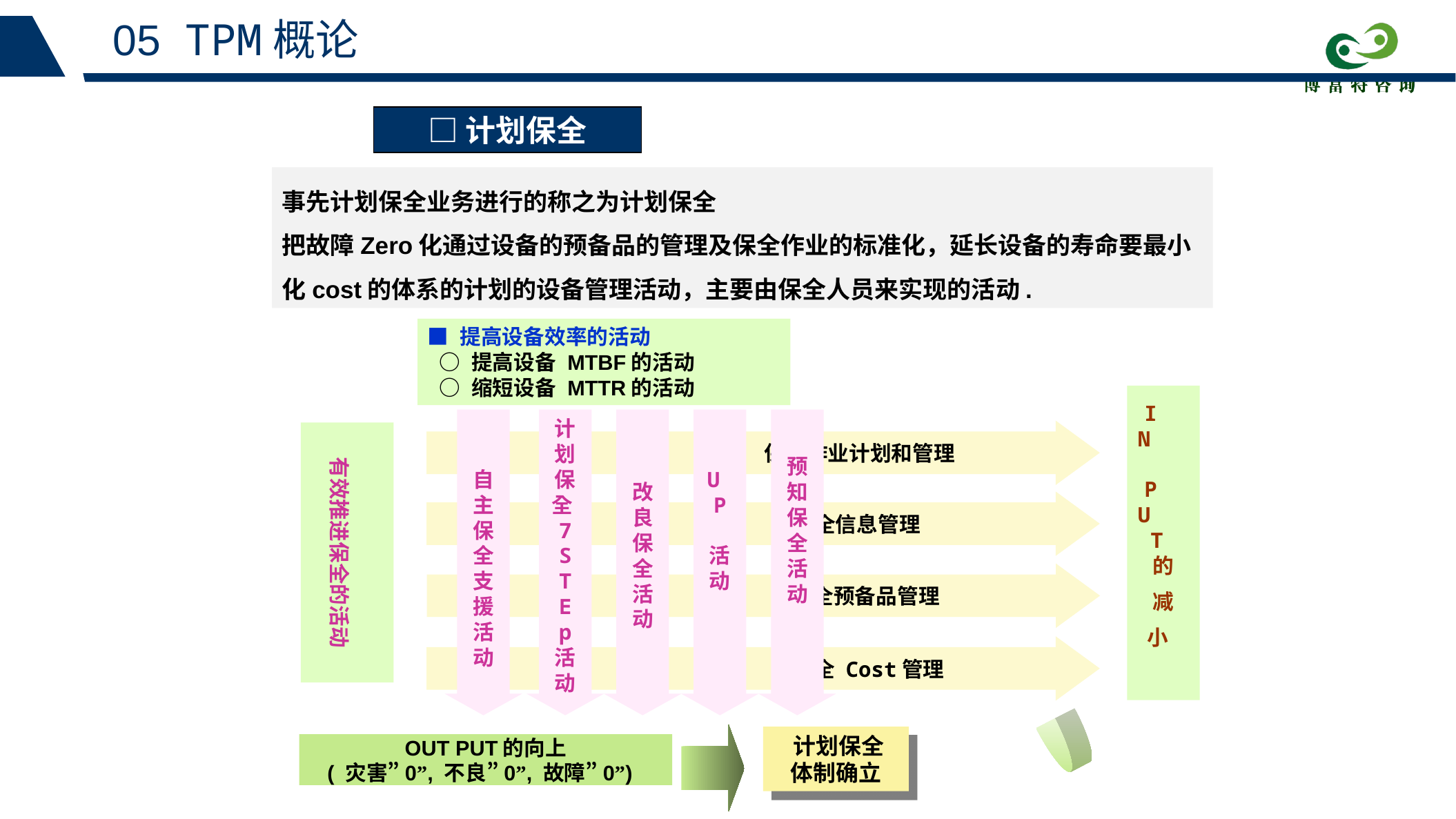

05  TPM概论

□计划保全

事先计划保全业务进行的称之为计划保全
把故障Zero化通过设备的预备品的管理及保全作业的标准化，延长设备的寿命要最小化cost的体系的计划的设备管理活动，主要由保全人员来实现的活动.
■ 提高设备效率的活动
  ○ 提高设备 MTBF的活动
  ○ 缩短设备 MTTR的活动

自主保全支援活动

计划保全
7
S
T
E
p
活动

改良保全活动

U
P

活动

预知保全活动

                                     保全作业计划和管理

有效推进保全的活动
I   N         P   U    T  的
减
小

                                    保全信息管理
                                       保全预备品管理
                                        保全 Cost管理

 计划保全
体制确立
OUT PUT的向上
( 灾害”0”, 不良”0”, 故障”0”)